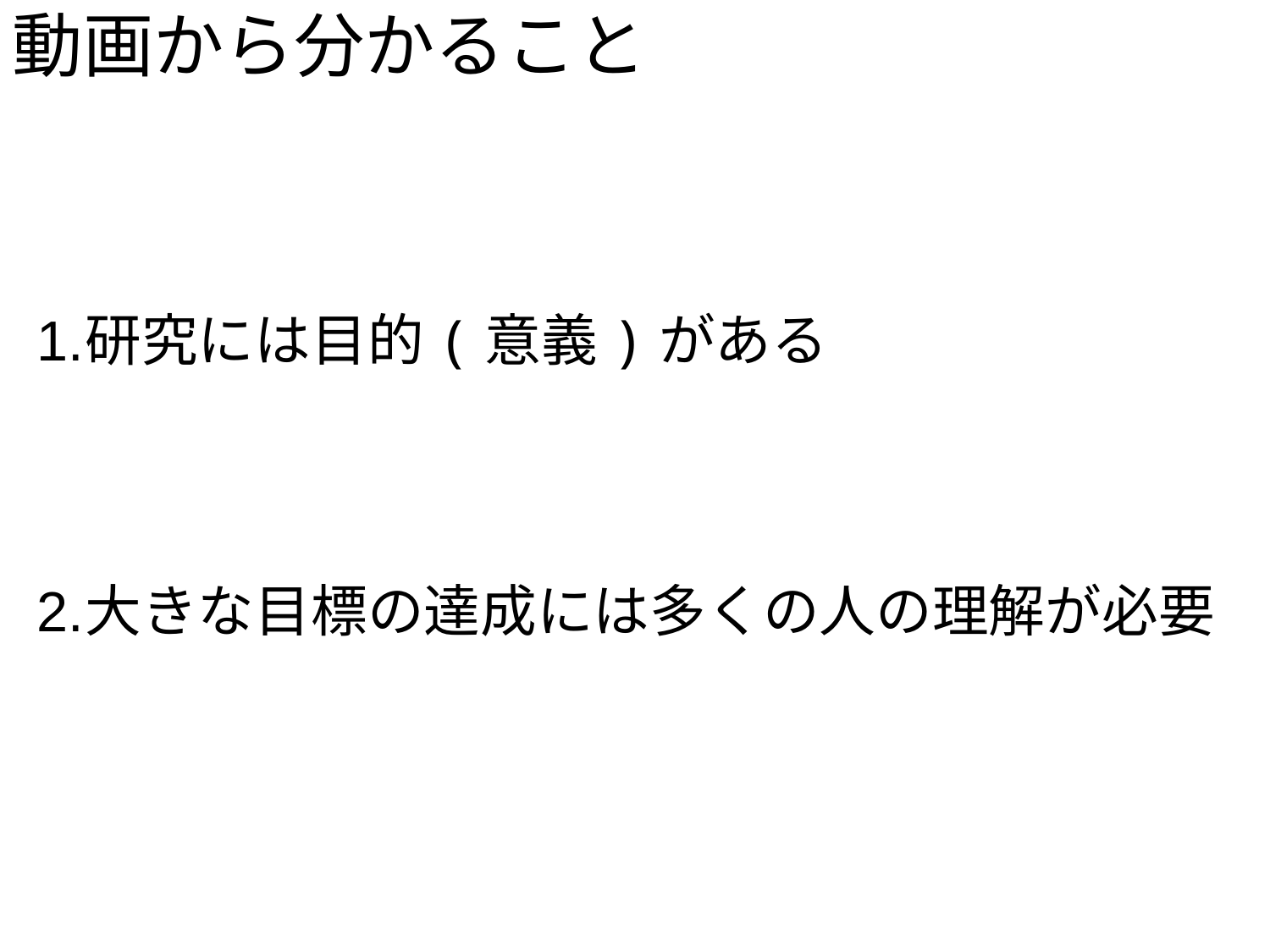

動画から分かること
研究には目的(意義)がある

大きな目標の達成には多くの人の理解が必要